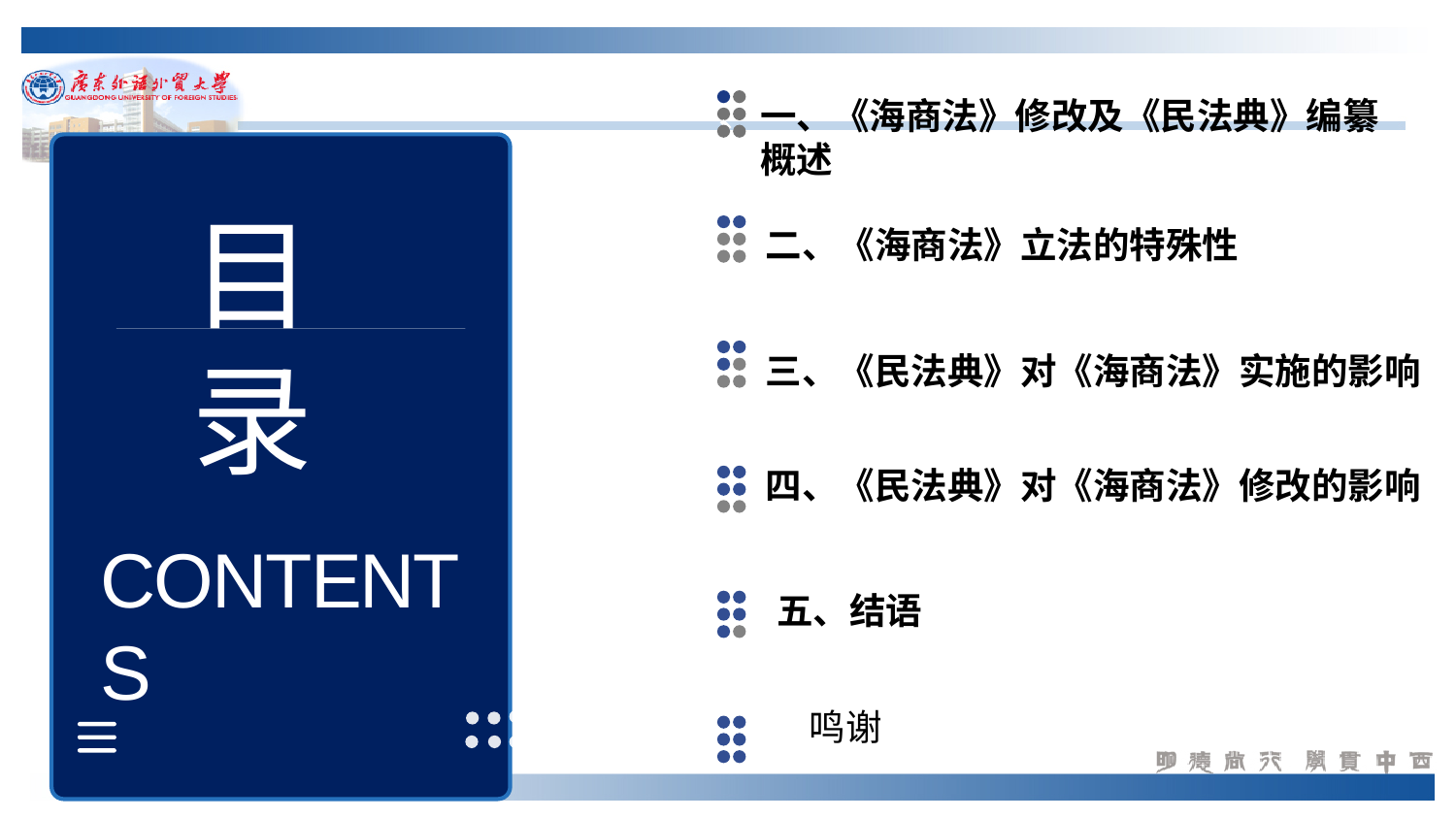

一、《海商法》修改及《民法典》编纂概述

一、一

目录
二、《海商法》立法的特殊性

三、《民法典》对《海商法》实施的影响
四、《民法典》对《海商法》修改的影响

contents
五、结语

鸣谢